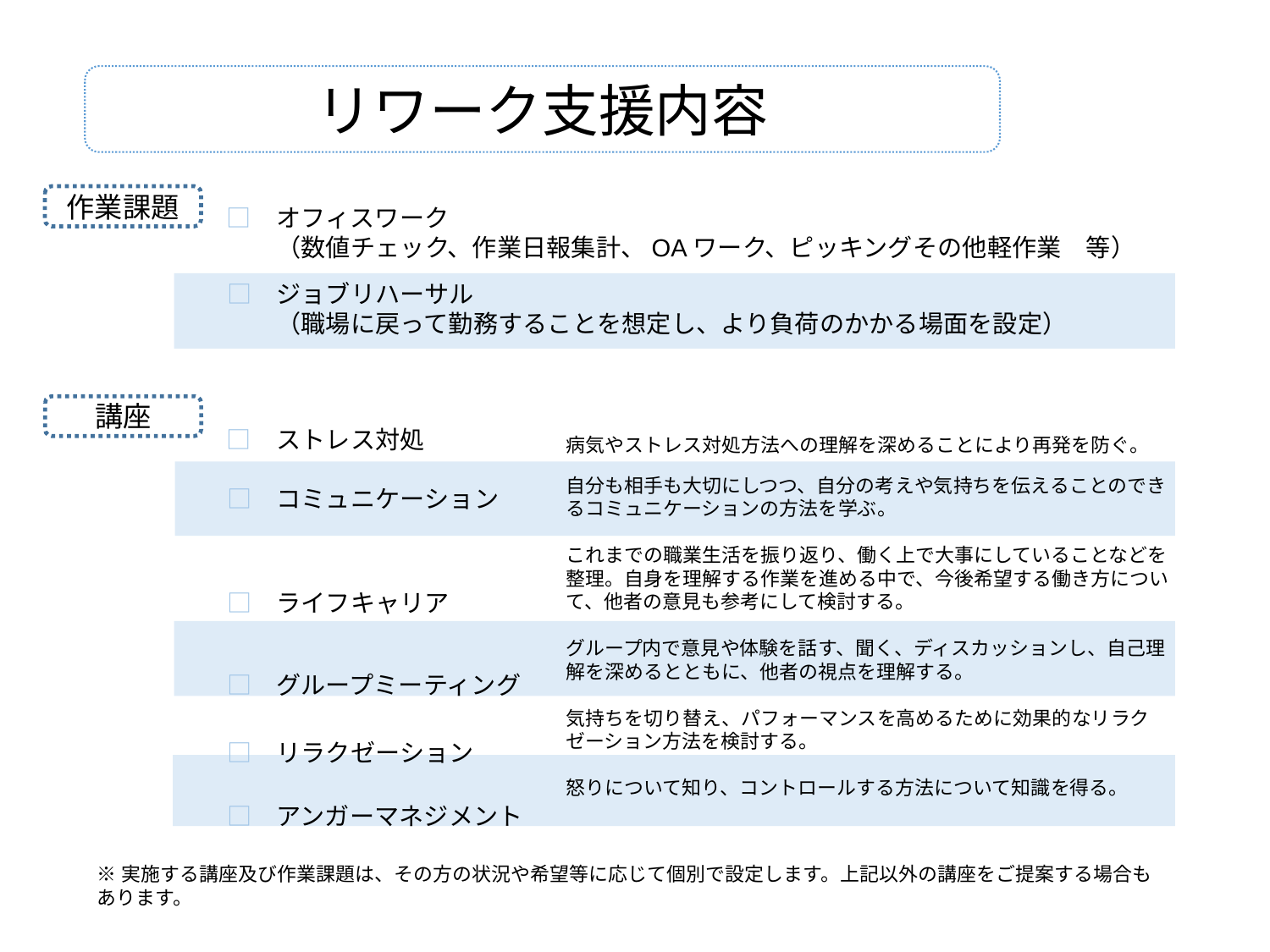

リワーク支援内容
作業課題
　　□　オフィスワーク
　　　　（数値チェック、作業日報集計、OAワーク、ピッキングその他軽作業　等）

　　□　ジョブリハーサル
　　　　（職場に戻って勤務することを想定し、より負荷のかかる場面を設定）

講座
　　□　ストレス対処

　　□　コミュニケーション

　　□　ライフキャリア

　　□　グループミーティング

　　□　リラクゼーション

　　□　アンガーマネジメント
病気やストレス対処方法への理解を深めることにより再発を防ぐ。

自分も相手も大切にしつつ、自分の考えや気持ちを伝えることのできるコミュニケーションの方法を学ぶ。

これまでの職業生活を振り返り、働く上で大事にしていることなどを整理。自身を理解する作業を進める中で、今後希望する働き方について、他者の意見も参考にして検討する。

グループ内で意見や体験を話す、聞く、ディスカッションし、自己理解を深めるとともに、他者の視点を理解する。

気持ちを切り替え、パフォーマンスを高めるために効果的なリラクゼーション方法を検討する。

怒りについて知り、コントロールする方法について知識を得る。

※実施する講座及び作業課題は、その方の状況や希望等に応じて個別で設定します。上記以外の講座をご提案する場合もあります。